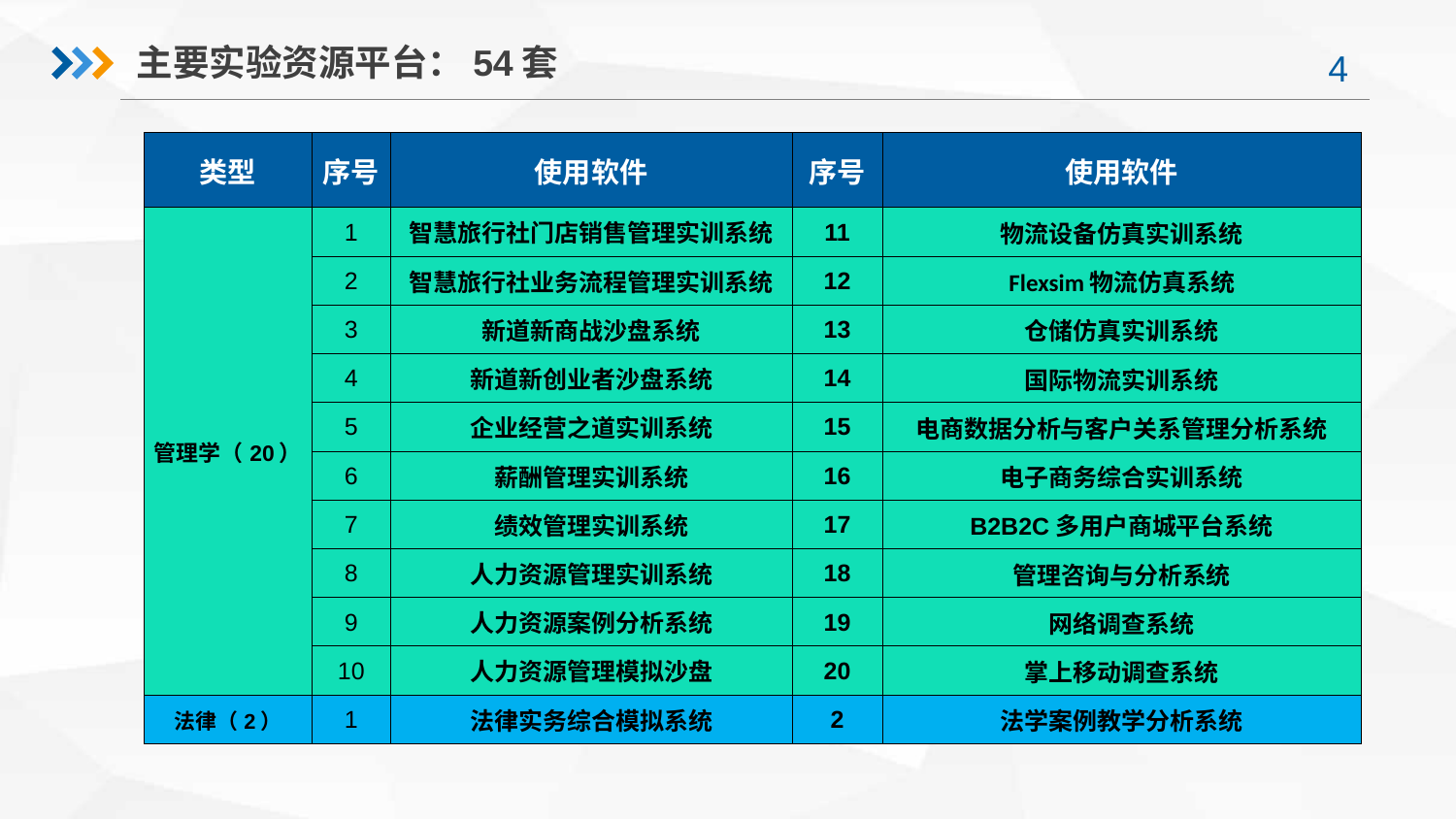

主要实验资源平台：54套
| 类型 | 序号 | 使用软件 | 序号 | 使用软件 |
| --- | --- | --- | --- | --- |
| 管理学（20） | 1 | 智慧旅行社门店销售管理实训系统 | 11 | 物流设备仿真实训系统 |
|  | 2 | 智慧旅行社业务流程管理实训系统 | 12 | Flexsim物流仿真系统 |
|  | 3 | 新道新商战沙盘系统 | 13 | 仓储仿真实训系统 |
|  | 4 | 新道新创业者沙盘系统 | 14 | 国际物流实训系统 |
|  | 5 | 企业经营之道实训系统 | 15 | 电商数据分析与客户关系管理分析系统 |
|  | 6 | 薪酬管理实训系统 | 16 | 电子商务综合实训系统 |
|  | 7 | 绩效管理实训系统 | 17 | B2B2C多用户商城平台系统 |
|  | 8 | 人力资源管理实训系统 | 18 | 管理咨询与分析系统 |
|  | 9 | 人力资源案例分析系统 | 19 | 网络调查系统 |
|  | 10 | 人力资源管理模拟沙盘 | 20 | 掌上移动调查系统 |
| 法律（2） | 1 | 法律实务综合模拟系统 | 2 | 法学案例教学分析系统 |